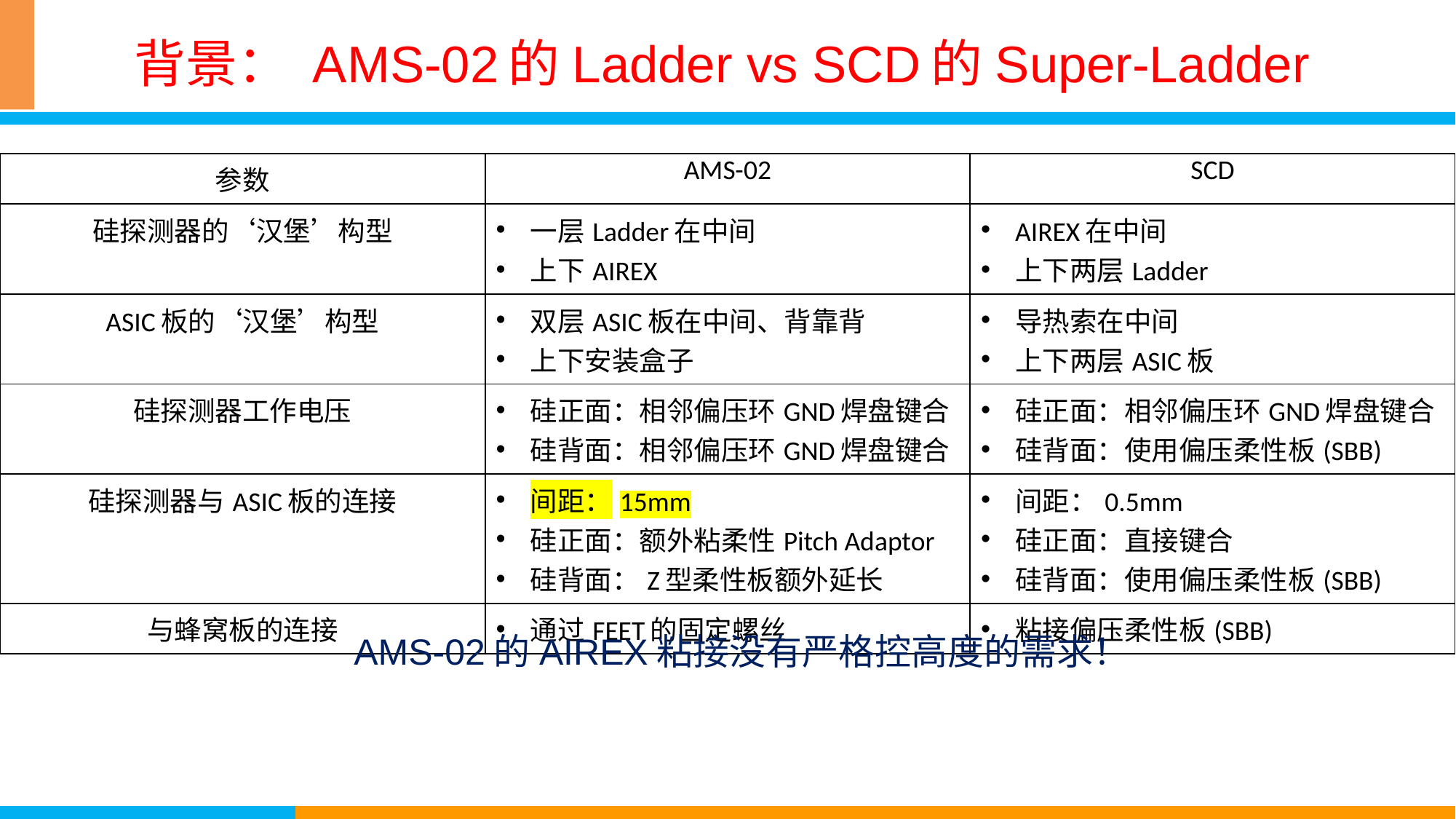

# 背景： AMS-02的Ladder vs SCD的Super-Ladder
| 参数 | AMS-02 | SCD |
| --- | --- | --- |
| 硅探测器的‘汉堡’构型 | 一层Ladder在中间 上下AIREX | AIREX在中间 上下两层Ladder |
| ASIC板的‘汉堡’构型 | 双层ASIC板在中间、背靠背 上下安装盒子 | 导热索在中间 上下两层ASIC板 |
| 硅探测器工作电压 | 硅正面：相邻偏压环GND焊盘键合 硅背面：相邻偏压环GND焊盘键合 | 硅正面：相邻偏压环GND焊盘键合 硅背面：使用偏压柔性板(SBB) |
| 硅探测器与ASIC板的连接 | 间距：15mm 硅正面：额外粘柔性Pitch Adaptor 硅背面：Z型柔性板额外延长 | 间距：0.5mm 硅正面：直接键合 硅背面：使用偏压柔性板(SBB) |
| 与蜂窝板的连接 | 通过FEET的固定螺丝 | 粘接偏压柔性板(SBB) |
AMS-02的AIREX粘接没有严格控高度的需求！